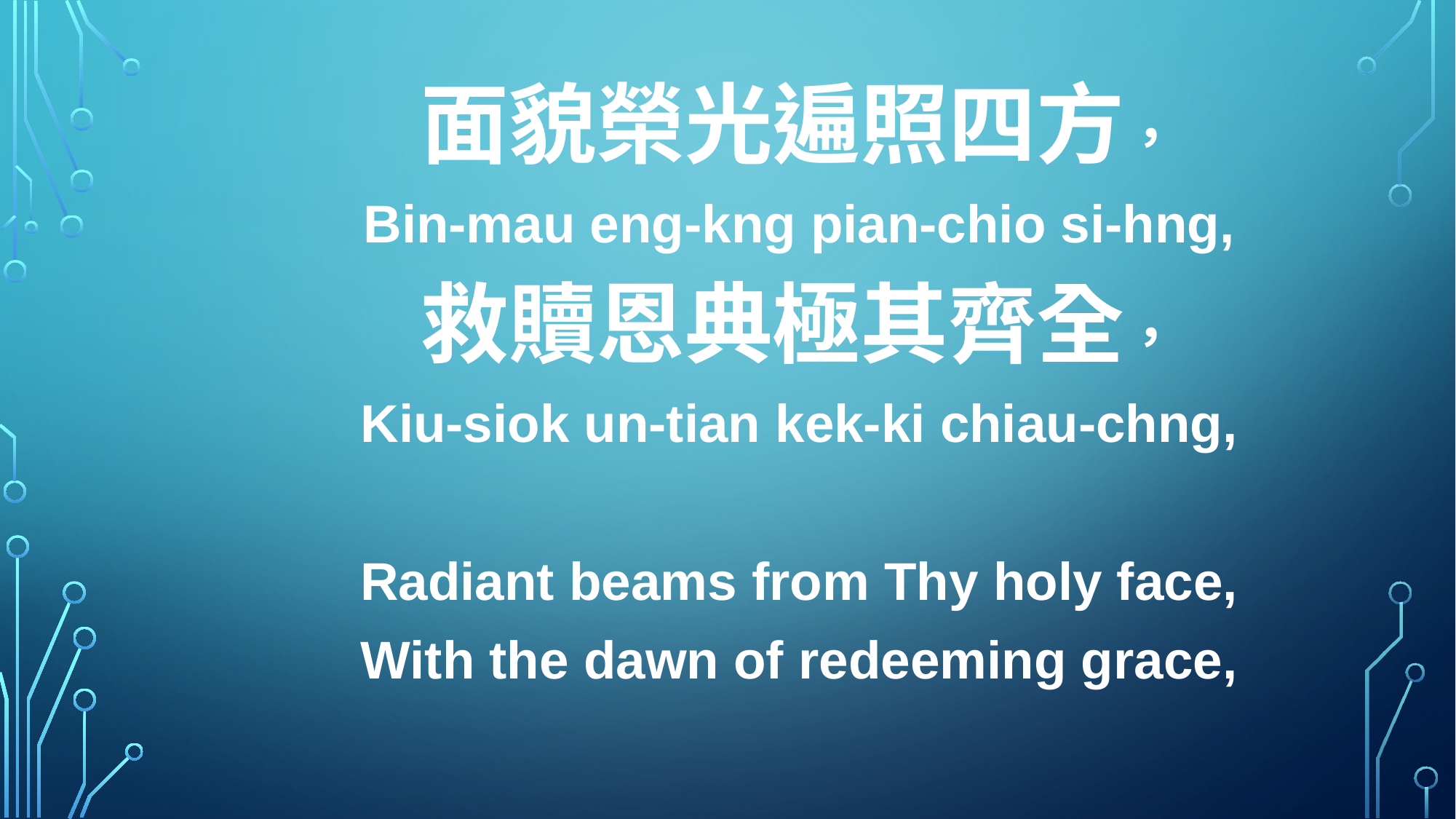

面貌榮光遍照四方，
Bin-mau eng-kng pian-chio si-hng,
救贖恩典極其齊全，
Kiu-siok un-tian kek-ki chiau-chng,

Radiant beams from Thy holy face,
With the dawn of redeeming grace,